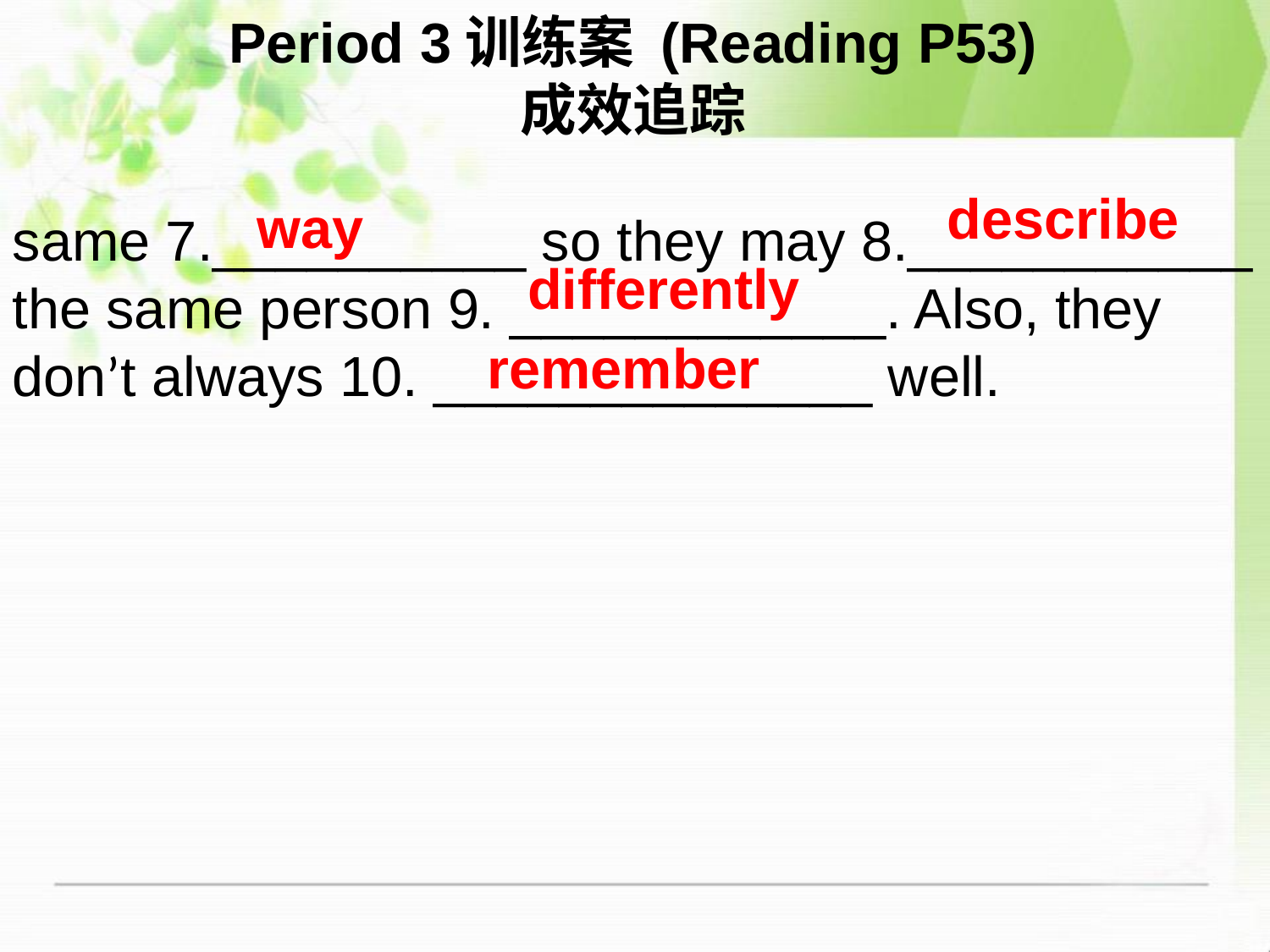

Period 3训练案 (Reading P53)
成效追踪
describe
way
same 7.__________ so they may 8.___________ the same person 9. ____________. Also, they don’t always 10. ______________ well.
differently
remember